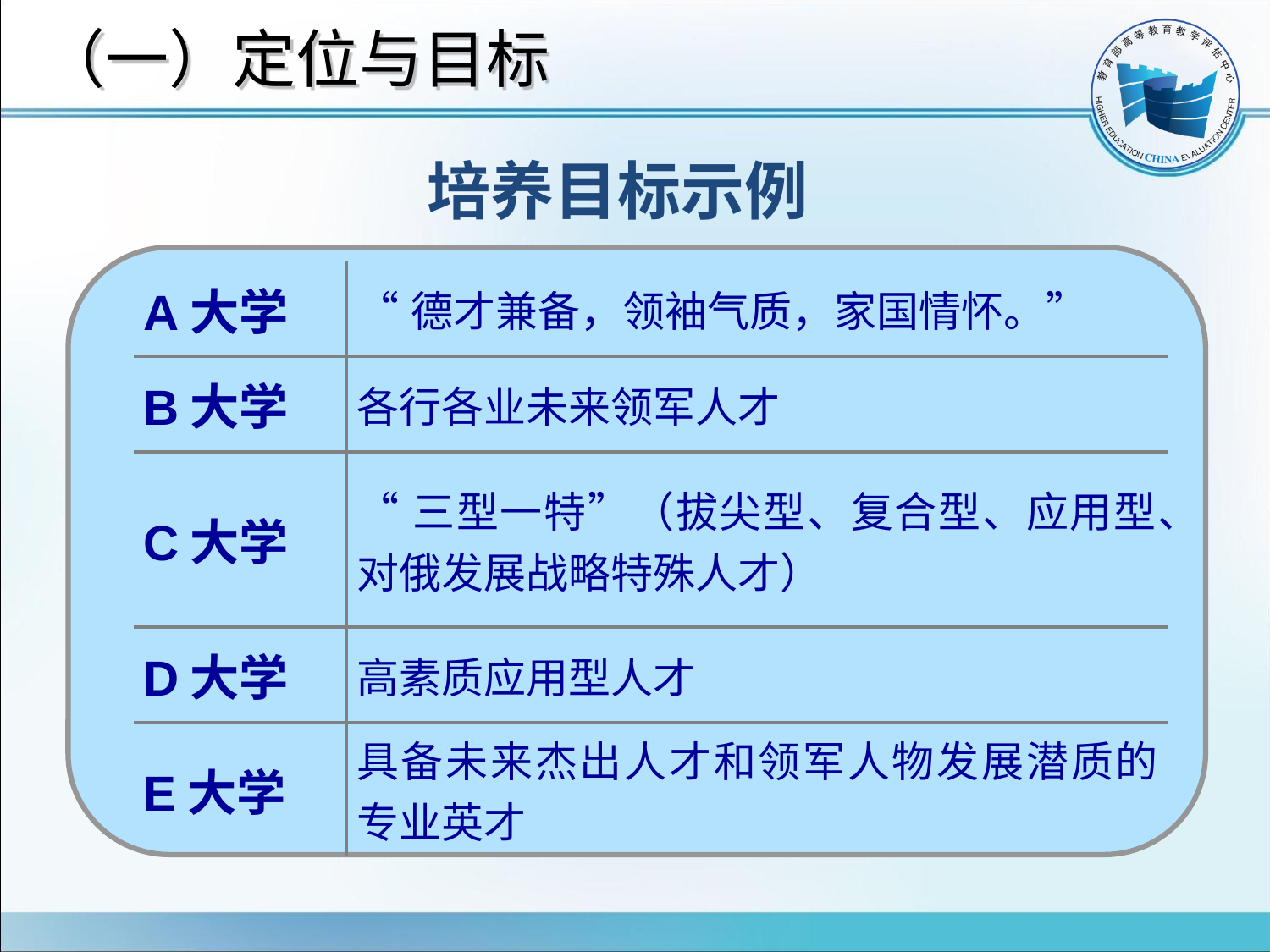

# （一）定位与目标
培养目标示例

| A大学 | “德才兼备，领袖气质，家国情怀。” |
| --- | --- |
| B大学 | 各行各业未来领军人才 |
| C大学 | “三型一特”（拔尖型、复合型、应用型、对俄发展战略特殊人才） |
| D大学 | 高素质应用型人才 |
| E大学 | 具备未来杰出人才和领军人物发展潜质的专业英才 |
23